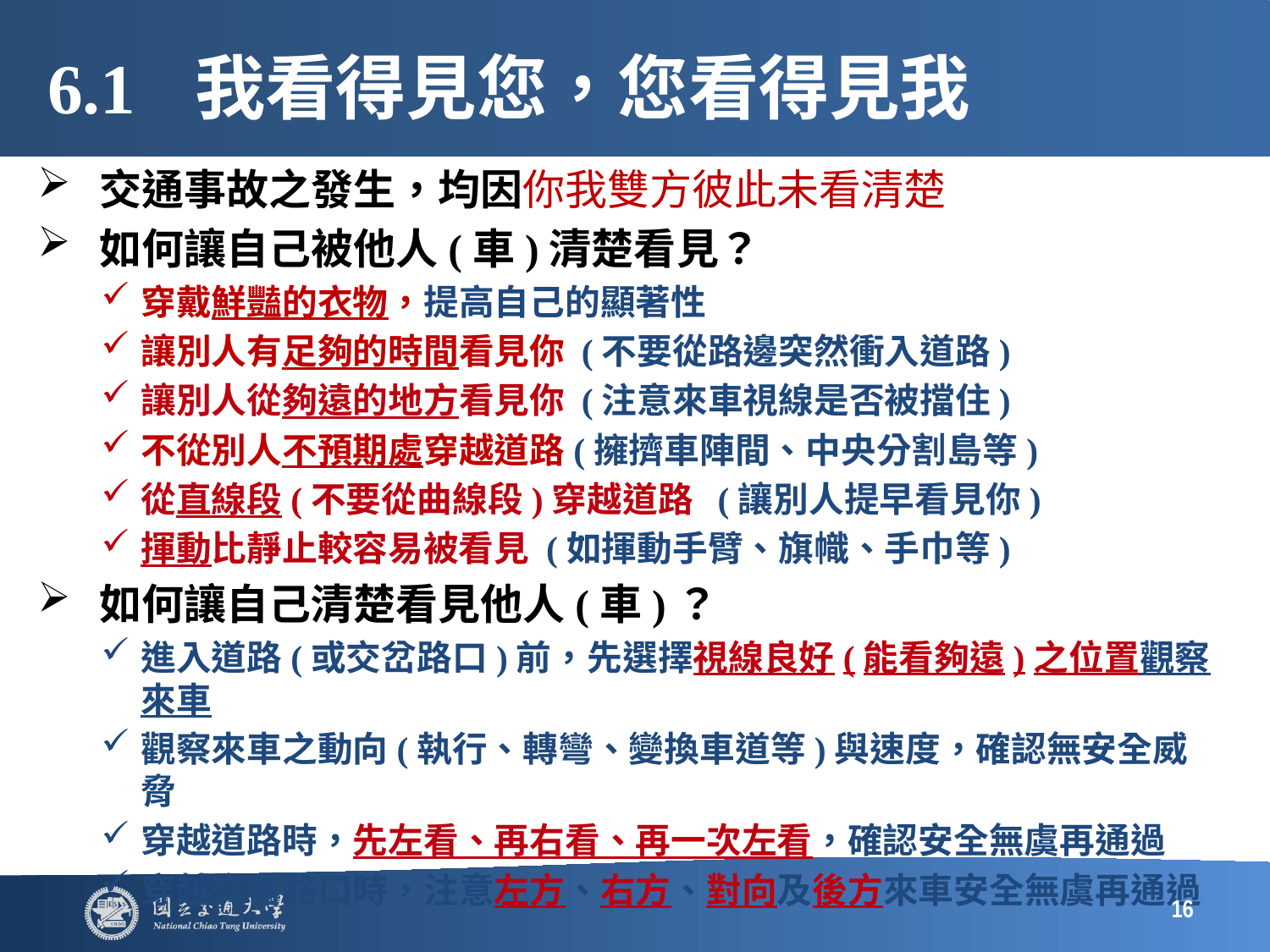

# 6.1 我看得見您，您看得見我
交通事故之發生，均因你我雙方彼此未看清楚
如何讓自己被他人(車)清楚看見？
穿戴鮮豔的衣物，提高自己的顯著性
讓別人有足夠的時間看見你 (不要從路邊突然衝入道路)
讓別人從夠遠的地方看見你 (注意來車視線是否被擋住)
不從別人不預期處穿越道路(擁擠車陣間、中央分割島等)
從直線段(不要從曲線段)穿越道路  (讓別人提早看見你)
揮動比靜止較容易被看見 (如揮動手臂、旗幟、手巾等)
如何讓自己清楚看見他人(車)？
進入道路(或交岔路口)前，先選擇視線良好(能看夠遠)之位置觀察來車
觀察來車之動向(執行、轉彎、變換車道等)與速度，確認無安全威脅
穿越道路時，先左看、再右看、再一次左看，確認安全無虞再通過
穿越交岔路口時，注意左方、右方、對向及後方來車安全無虞再通過
16